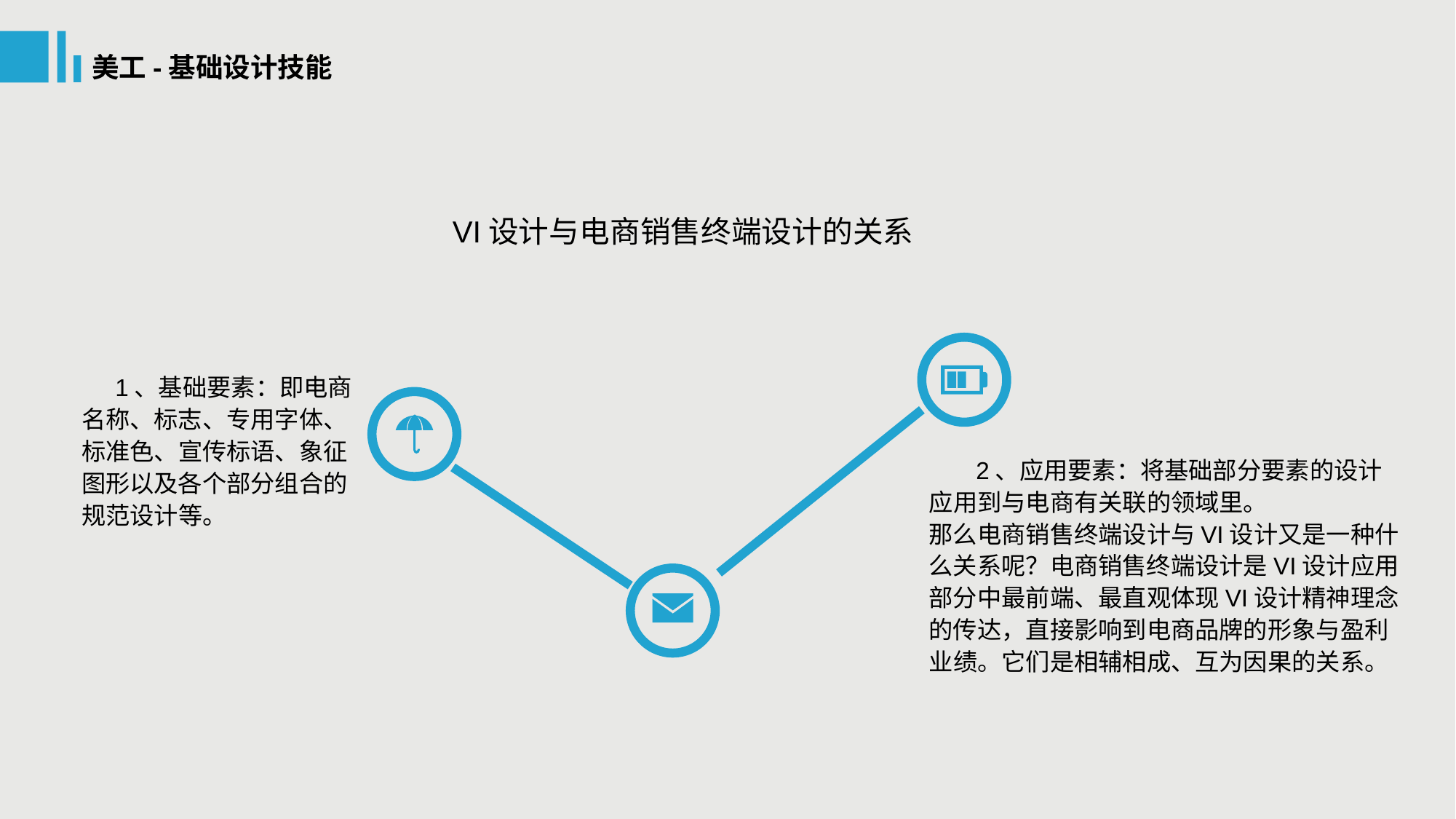

美工-基础设计技能
VI设计与电商销售终端设计的关系

     1、基础要素：即电商名称、标志、专用字体、标准色、宣传标语、象征图形以及各个部分组合的规范设计等。

       2、应用要素：将基础部分要素的设计应用到与电商有关联的领域里。
那么电商销售终端设计与VI设计又是一种什么关系呢？电商销售终端设计是VI设计应用部分中最前端、最直观体现VI设计精神理念的传达，直接影响到电商品牌的形象与盈利业绩。它们是相辅相成、互为因果的关系。